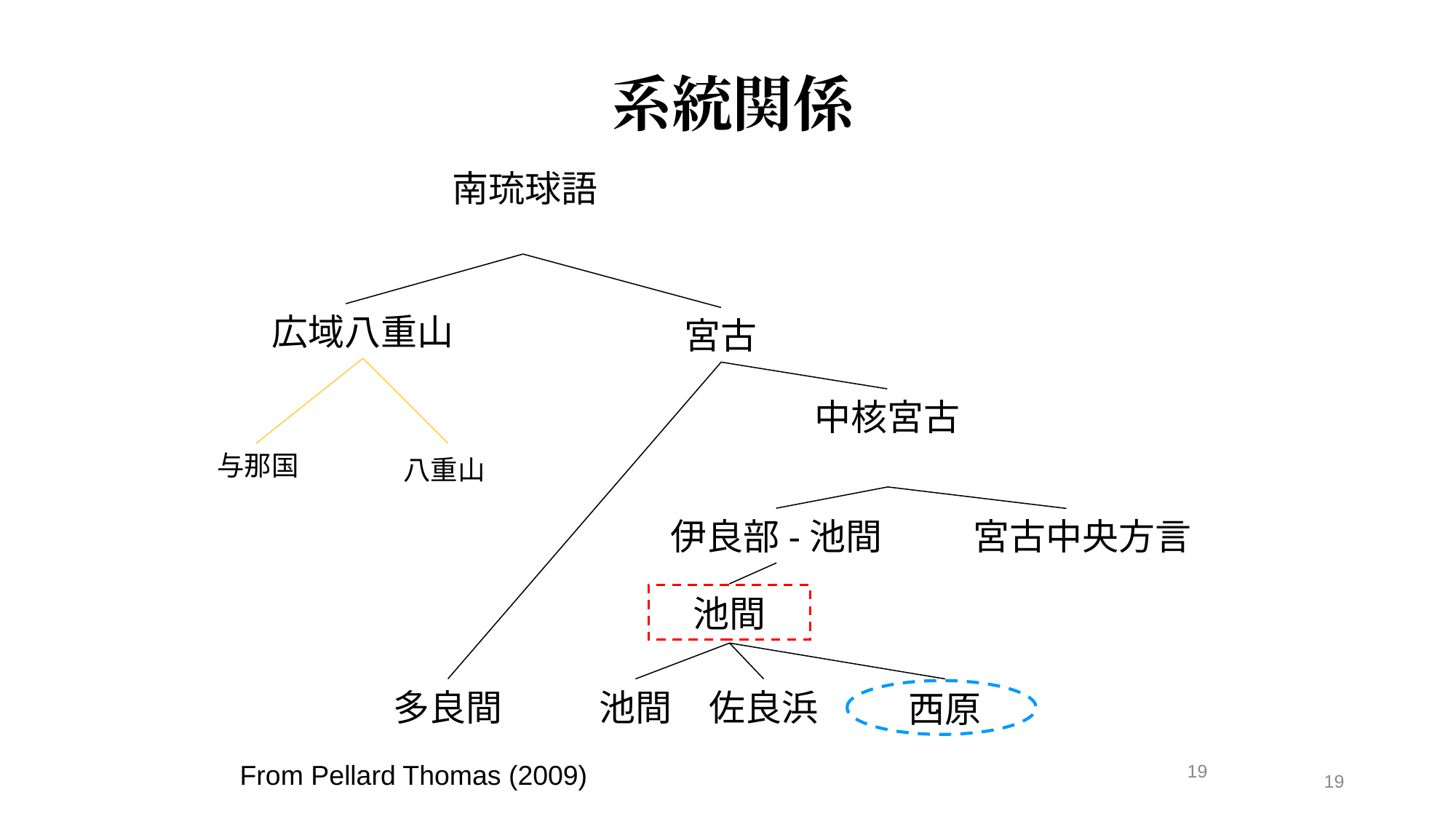

系統関係
南琉球語

広域八重山
宮古

中核宮古
与那国
八重山

伊良部-池間
宮古中央方言

池間

多良間
池間
佐良浜
西原

19
From Pellard Thomas (2009)
19